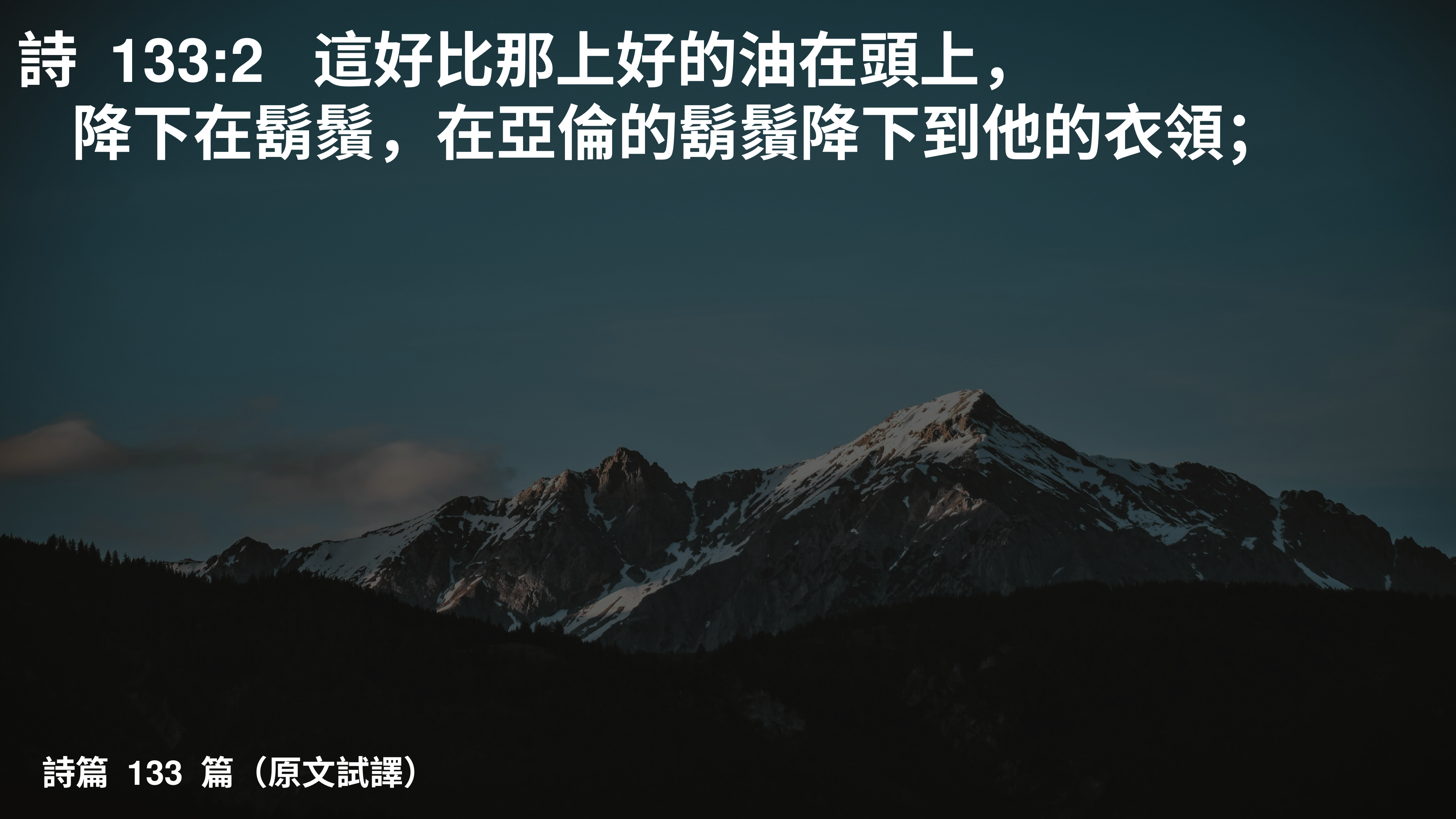

# 詩 133:2  這好比那上好的油在頭上，
	降下在鬍鬚，在亞倫的鬍鬚降下到他的衣領；
詩篇 133 篇（原文試譯）